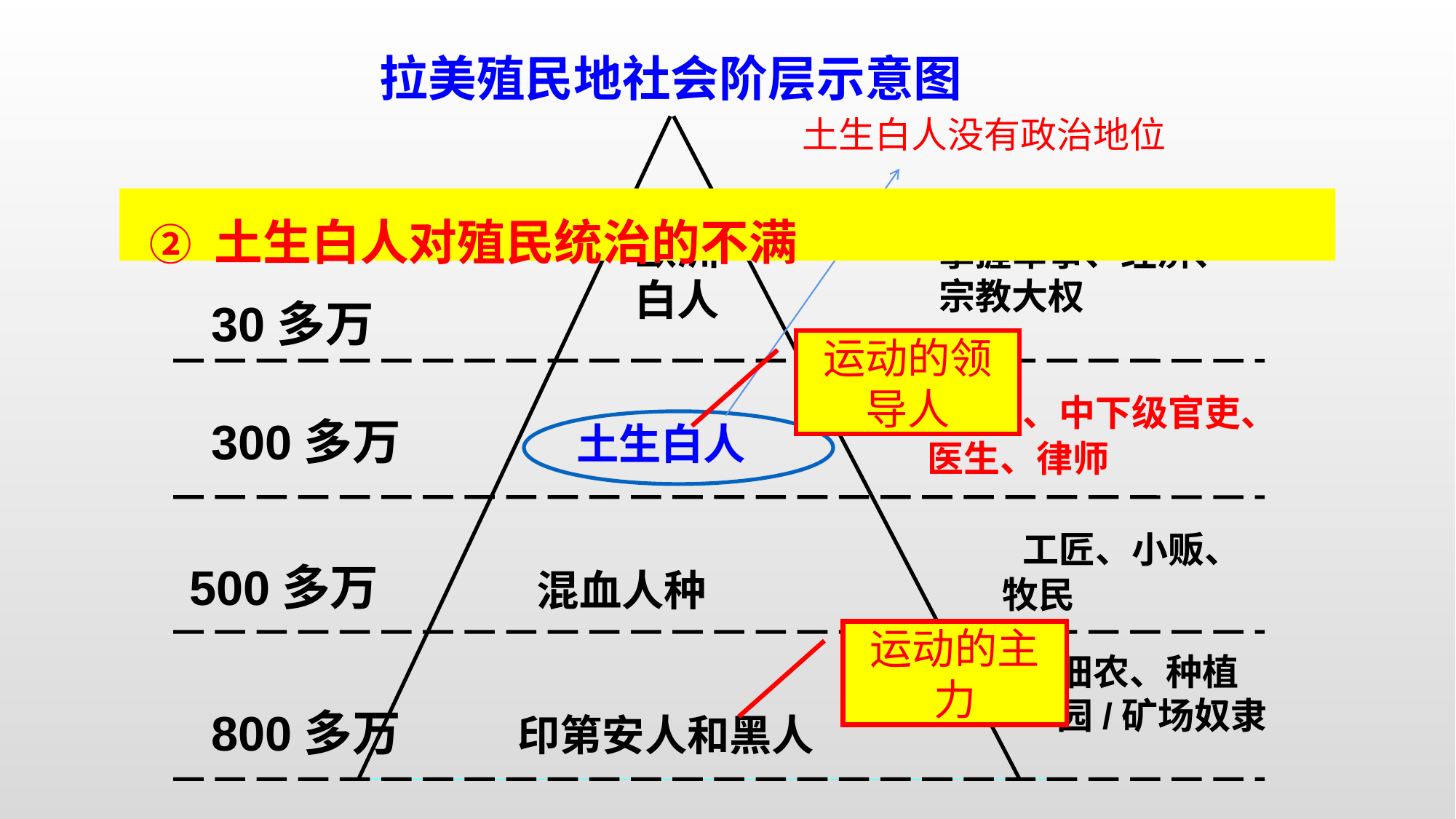

拉美殖民地社会阶层示意图
土生白人没有政治地位

  ② 土生白人对殖民统治的不满

 欧洲
 白人
掌握军事、经济、宗教大权
30多万
运动的领导人

 地主、中下级官吏、医生、律师
300多万
 土生白人

 工匠、小贩、牧民
  500多万
    混血人种
运动的主力

佃农、种植园/矿场奴隶
   印第安人和黑人
800多万